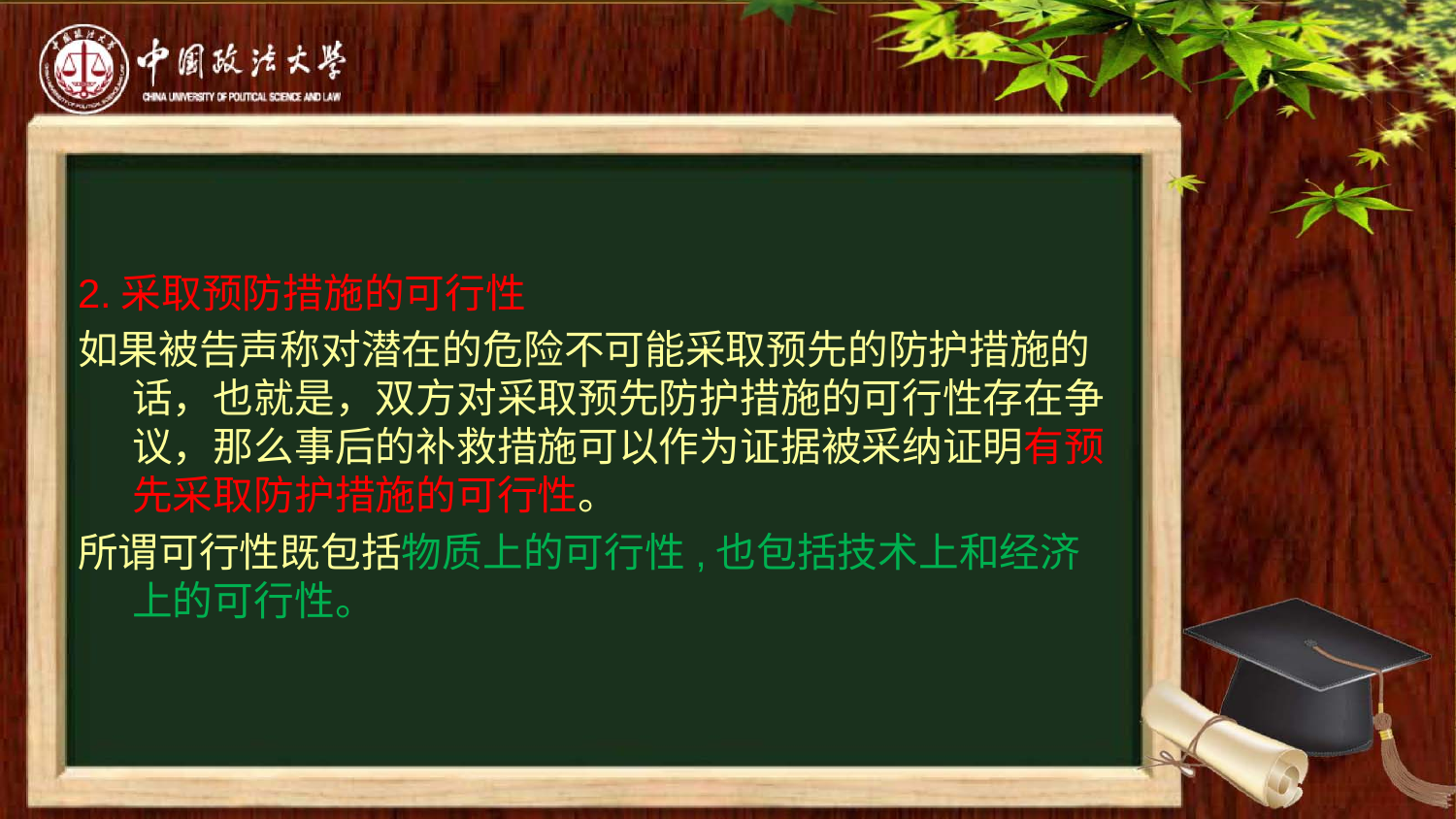

#
2.采取预防措施的可行性
如果被告声称对潜在的危险不可能采取预先的防护措施的话，也就是，双方对采取预先防护措施的可行性存在争议，那么事后的补救措施可以作为证据被采纳证明有预先采取防护措施的可行性。
所谓可行性既包括物质上的可行性,也包括技术上和经济上的可行性。